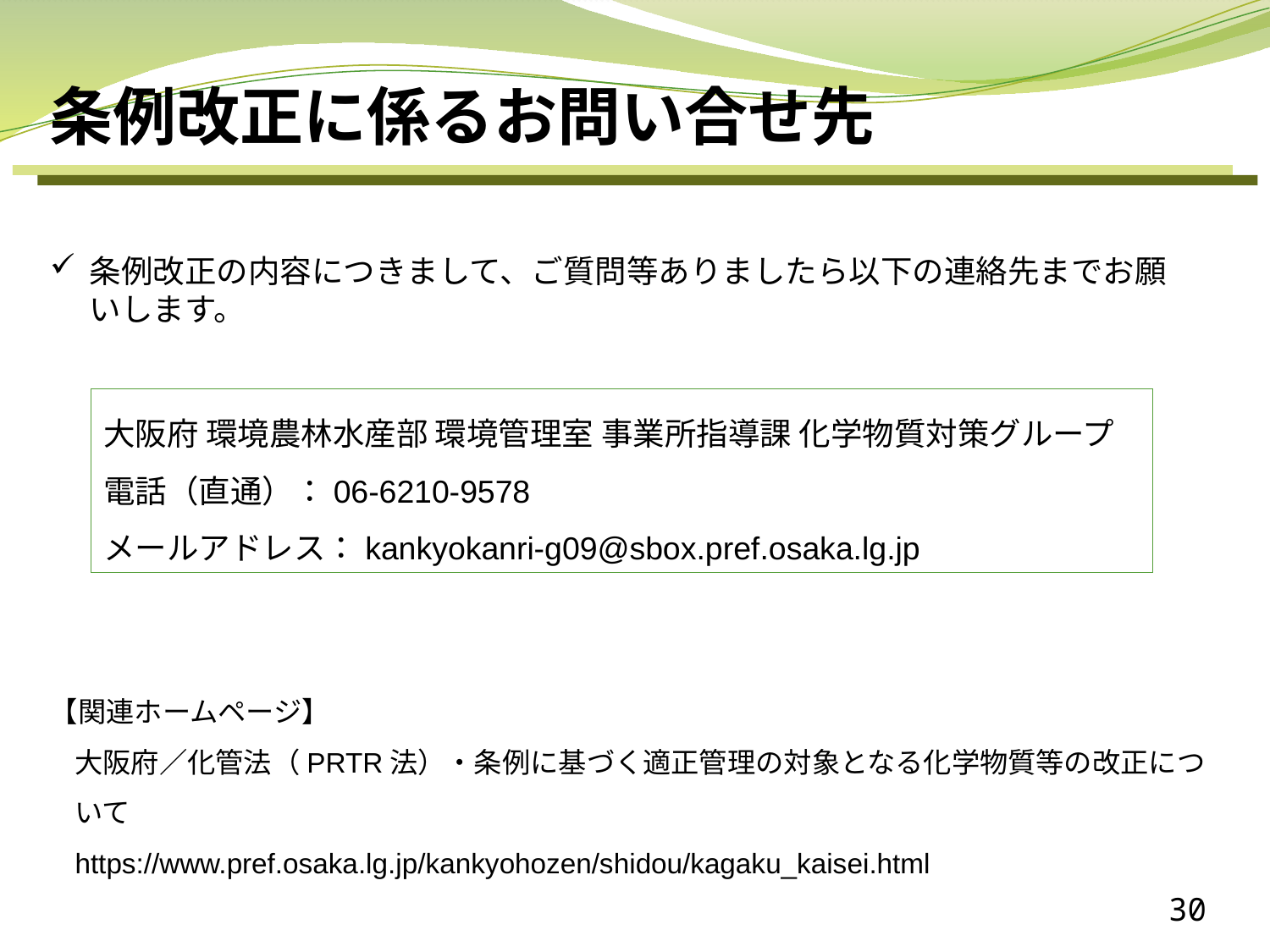

条例改正に係るお問い合せ先

条例改正の内容につきまして、ご質問等ありましたら以下の連絡先までお願いします。
大阪府 環境農林水産部 環境管理室 事業所指導課 化学物質対策グループ
電話（直通）：06-6210-9578
メールアドレス：kankyokanri-g09@sbox.pref.osaka.lg.jp
【関連ホームページ】
大阪府／化管法（PRTR法）・条例に基づく適正管理の対象となる化学物質等の改正について
https://www.pref.osaka.lg.jp/kankyohozen/shidou/kagaku_kaisei.html
30